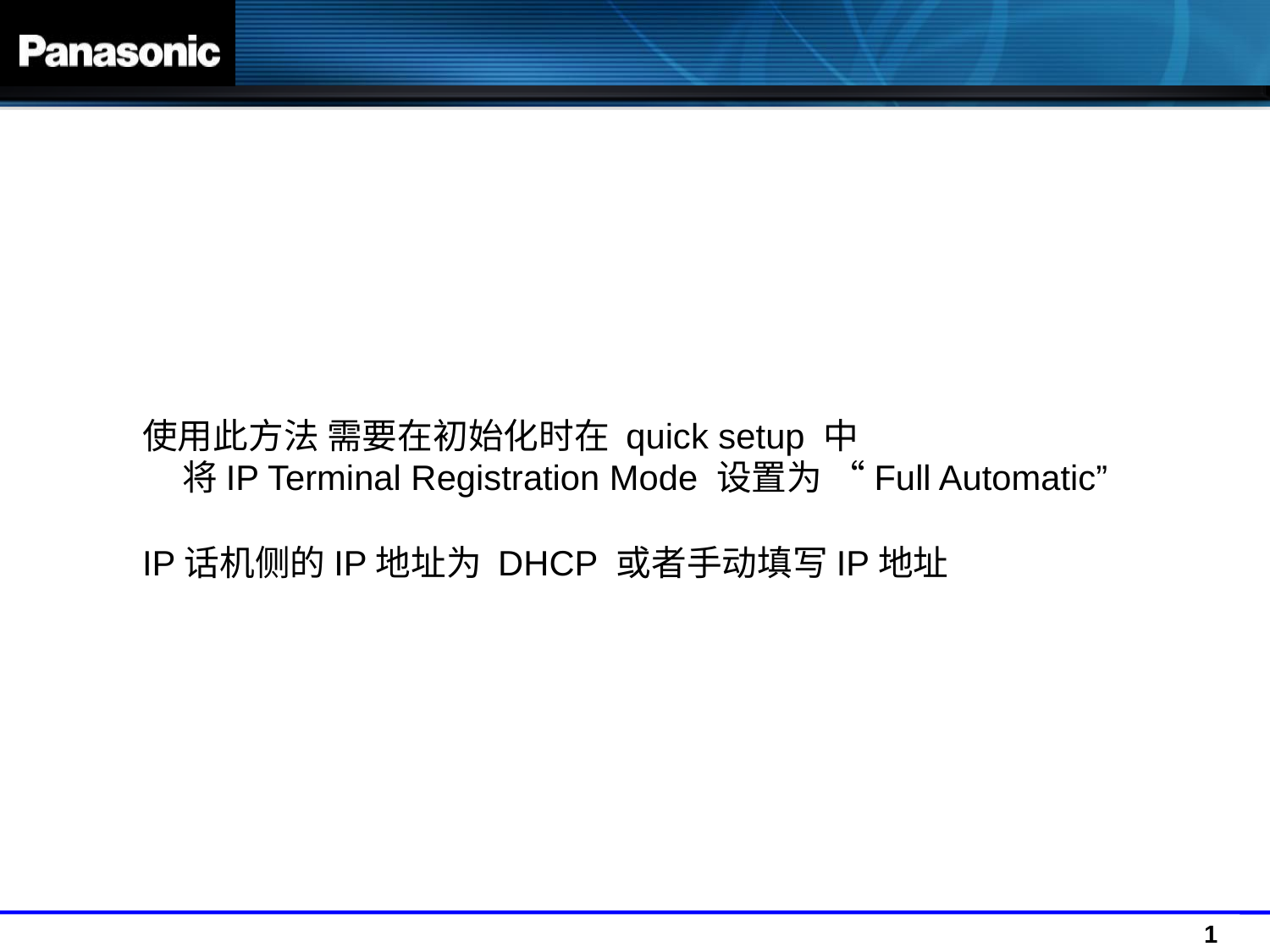

使用此方法 需要在初始化时在 quick setup 中
    将IP Terminal Registration Mode 设置为 “Full Automatic”

IP话机侧的IP地址为 DHCP 或者手动填写IP地址